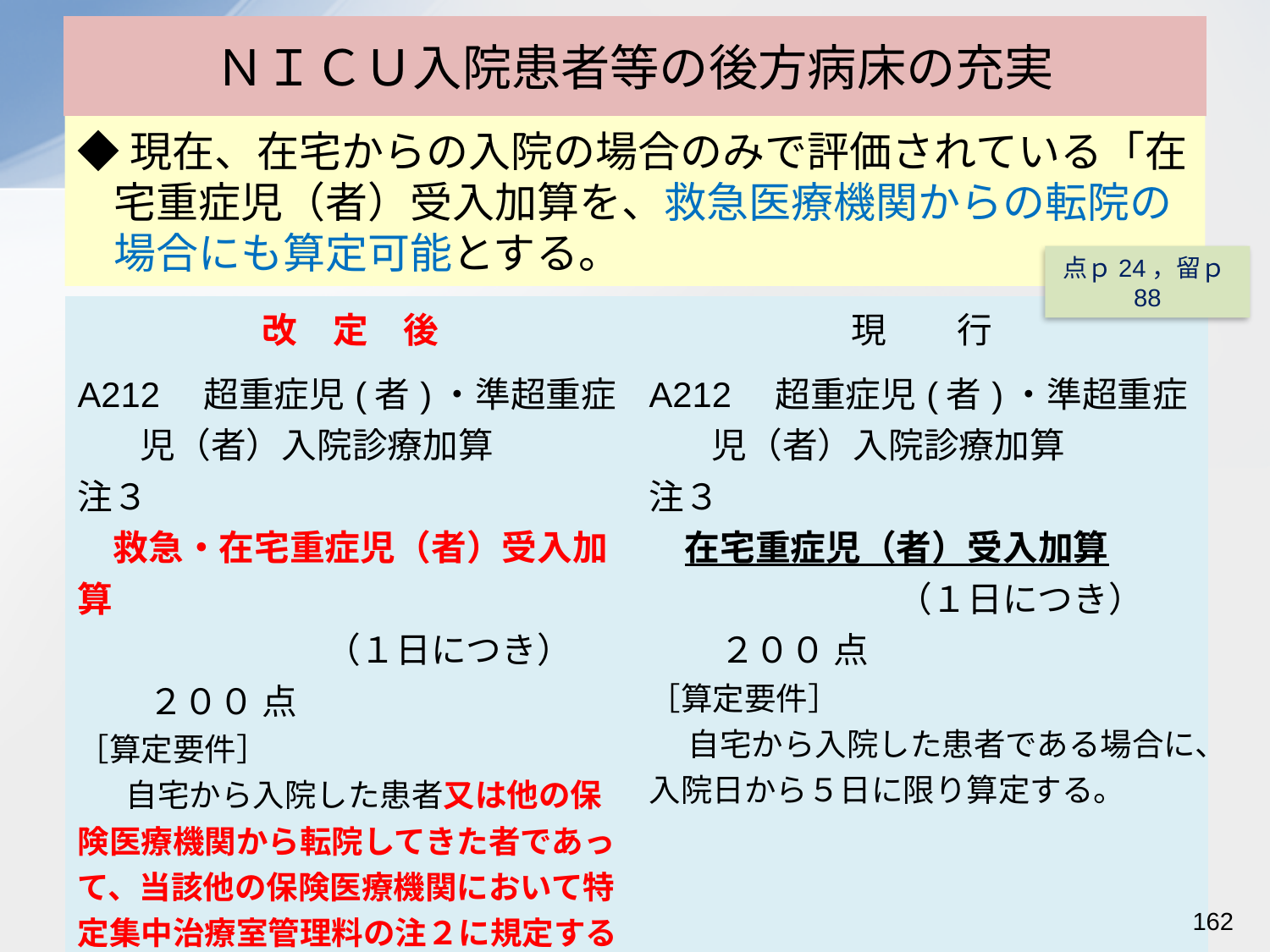

# ＮＩＣＵ入院患者等の後方病床の充実
◆現在、在宅からの入院の場合のみで評価されている「在宅重症児（者）受入加算を、救急医療機関からの転院の場合にも算定可能とする。
点ｐ24，留ｐ88
| 改　定　後 | 現　　行 |
| --- | --- |
| A212　超重症児(者)・準超重症児（者）入院診療加算 注３ 　救急・在宅重症児（者）受入加算 　　　　　　　（１日につき）　　　２００ 点 ［算定要件］ 　自宅から入院した患者又は他の保険医療機関から転院してきた者であって、当該他の保険医療機関において特定集中治療室管理料の注２に規定する小児加算、小児特定集中治療室管理料、新生児特定集中治療室管理料又は新生児集中治療室管理料を算定したものである場合に、入院日から５日に限り算定する。 | A212　超重症児(者)・準超重症児（者）入院診療加算 注３ 　在宅重症児（者）受入加算 　　　　　　　（１日につき）　　　２００ 点 ［算定要件］ 　 自宅から入院した患者である場合に、入院日から５日に限り算定する。 |
162